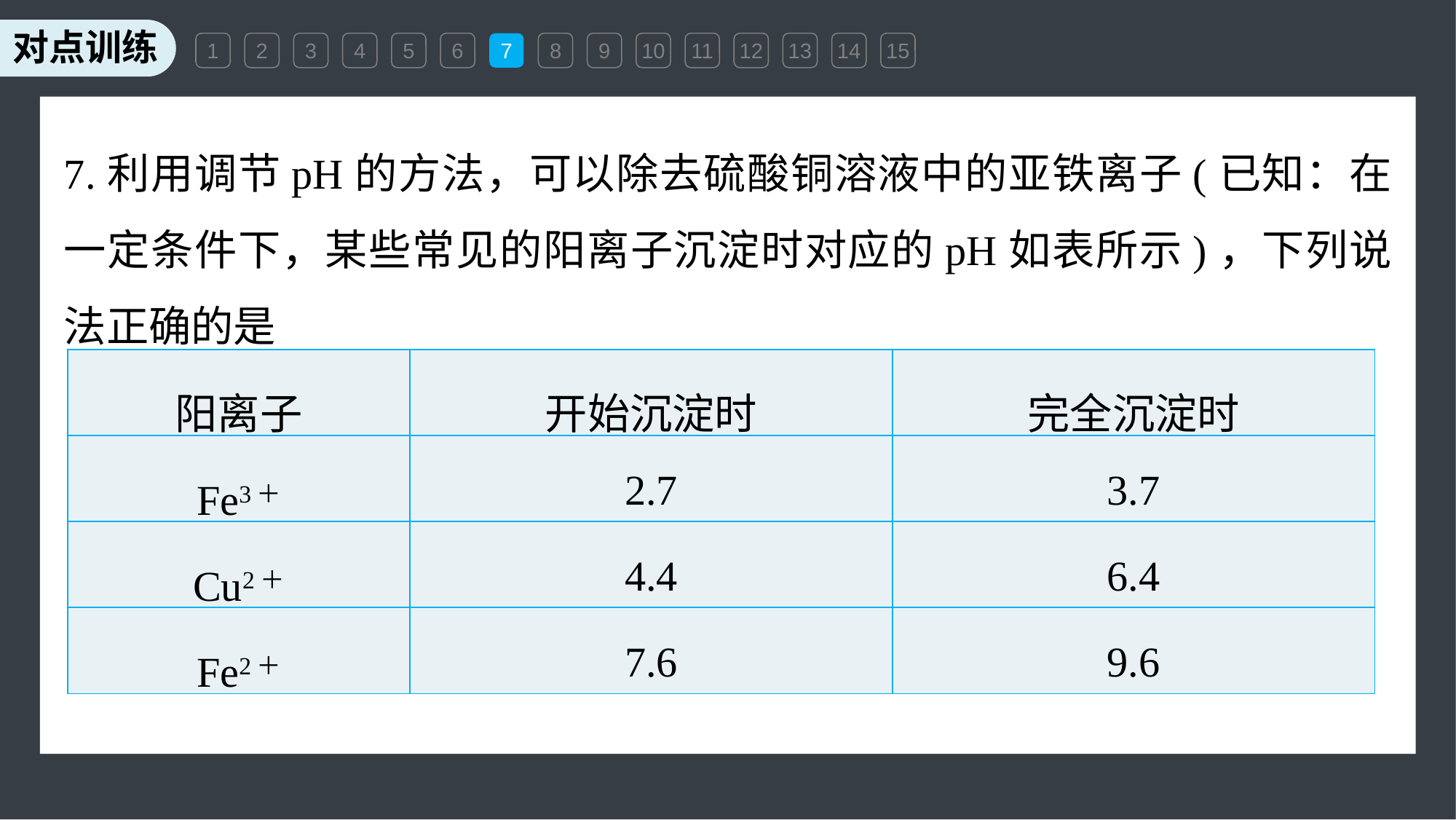

1
2
3
4
5
6
7
8
9
10
11
12
13
14
15
7.利用调节pH的方法，可以除去硫酸铜溶液中的亚铁离子(已知：在一定条件下，某些常见的阳离子沉淀时对应的pH如表所示)，下列说法正确的是
| 阳离子 | 开始沉淀时 | 完全沉淀时 |
| --- | --- | --- |
| Fe3＋ | 2.7 | 3.7 |
| Cu2＋ | 4.4 | 6.4 |
| Fe2＋ | 7.6 | 9.6 |